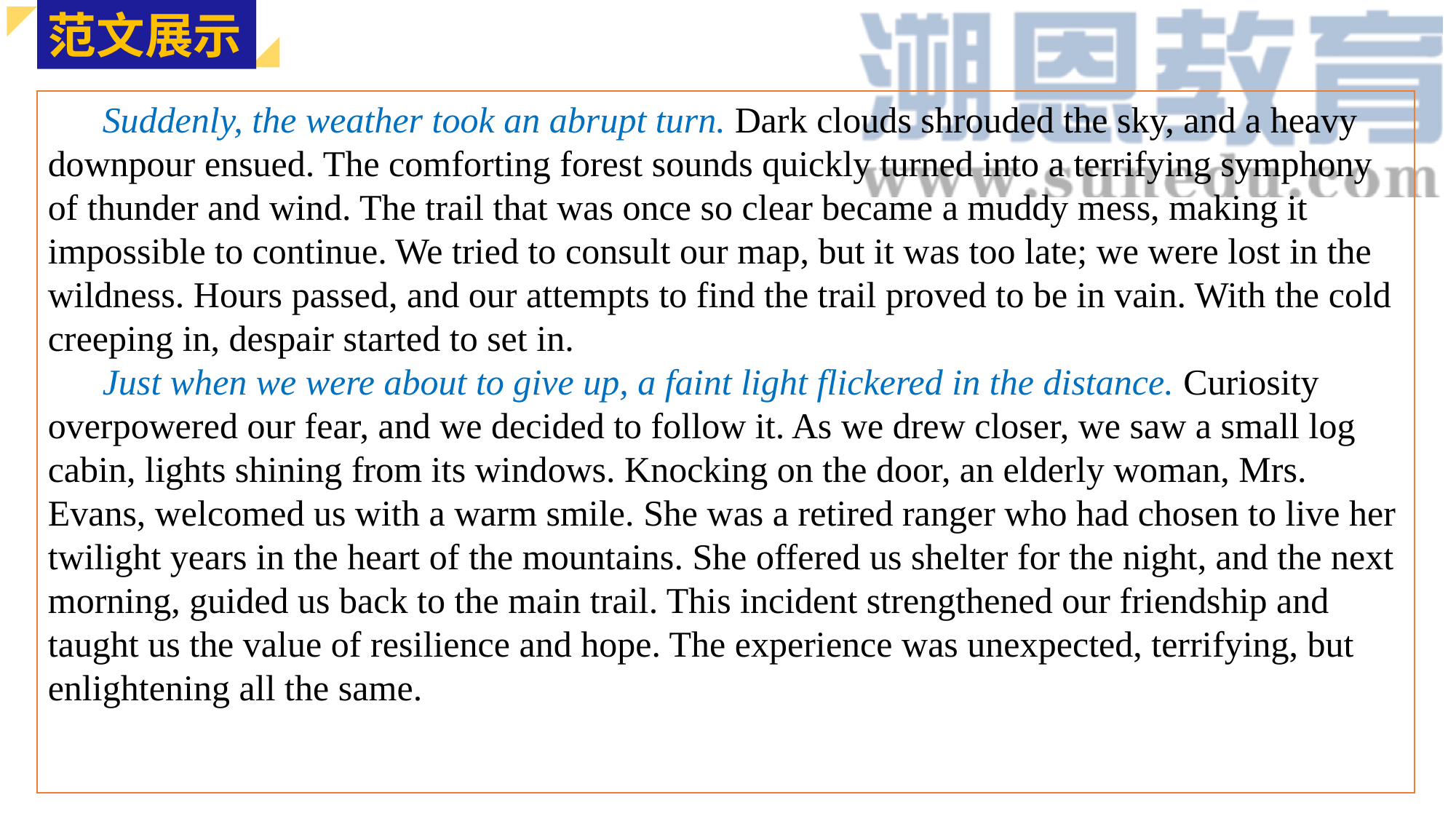

范文展示

      Suddenly, the weather took an abrupt turn. Dark clouds shrouded the sky, and a heavy downpour ensued. The comforting forest sounds quickly turned into a terrifying symphony of thunder and wind. The trail that was once so clear became a muddy mess, making it impossible to continue. We tried to consult our map, but it was too late; we were lost in the wildness. Hours passed, and our attempts to find the trail proved to be in vain. With the cold creeping in, despair started to set in.
      Just when we were about to give up, a faint light flickered in the distance. Curiosity overpowered our fear, and we decided to follow it. As we drew closer, we saw a small log cabin, lights shining from its windows. Knocking on the door, an elderly woman, Mrs. Evans, welcomed us with a warm smile. She was a retired ranger who had chosen to live her twilight years in the heart of the mountains. She offered us shelter for the night, and the next morning, guided us back to the main trail. This incident strengthened our friendship and taught us the value of resilience and hope. The experience was unexpected, terrifying, but enlightening all the same.